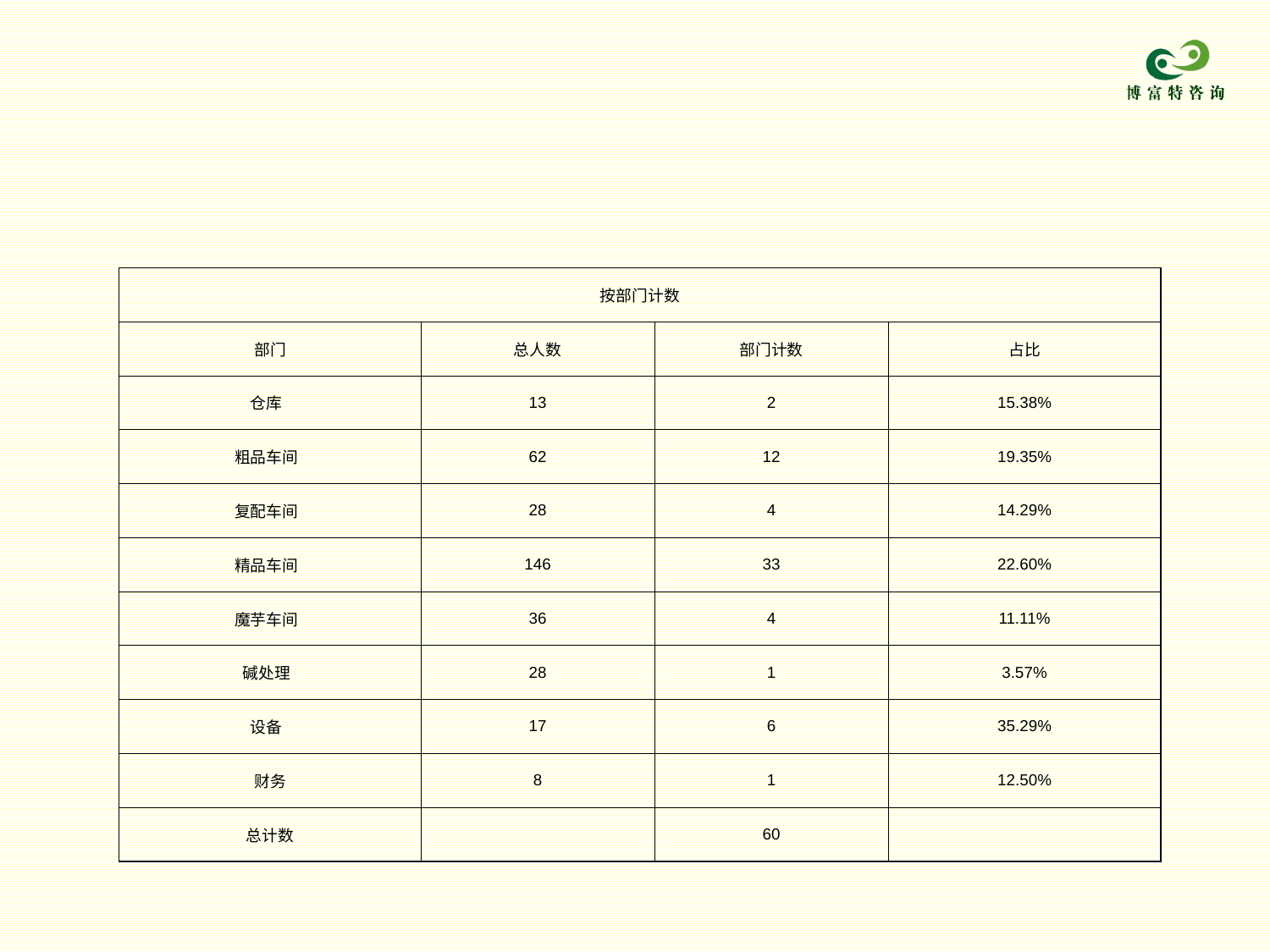

| 按部门计数 |  |  |  |
| --- | --- | --- | --- |
| 部门 | 总人数 | 部门计数 | 占比 |
| 仓库 | 13 | 2 | 15.38% |
| 粗品车间 | 62 | 12 | 19.35% |
| 复配车间 | 28 | 4 | 14.29% |
| 精品车间 | 146 | 33 | 22.60% |
| 魔芋车间 | 36 | 4 | 11.11% |
| 碱处理 | 28 | 1 | 3.57% |
| 设备 | 17 | 6 | 35.29% |
| 财务 | 8 | 1 | 12.50% |
| 总计数 |  | 60 |  |